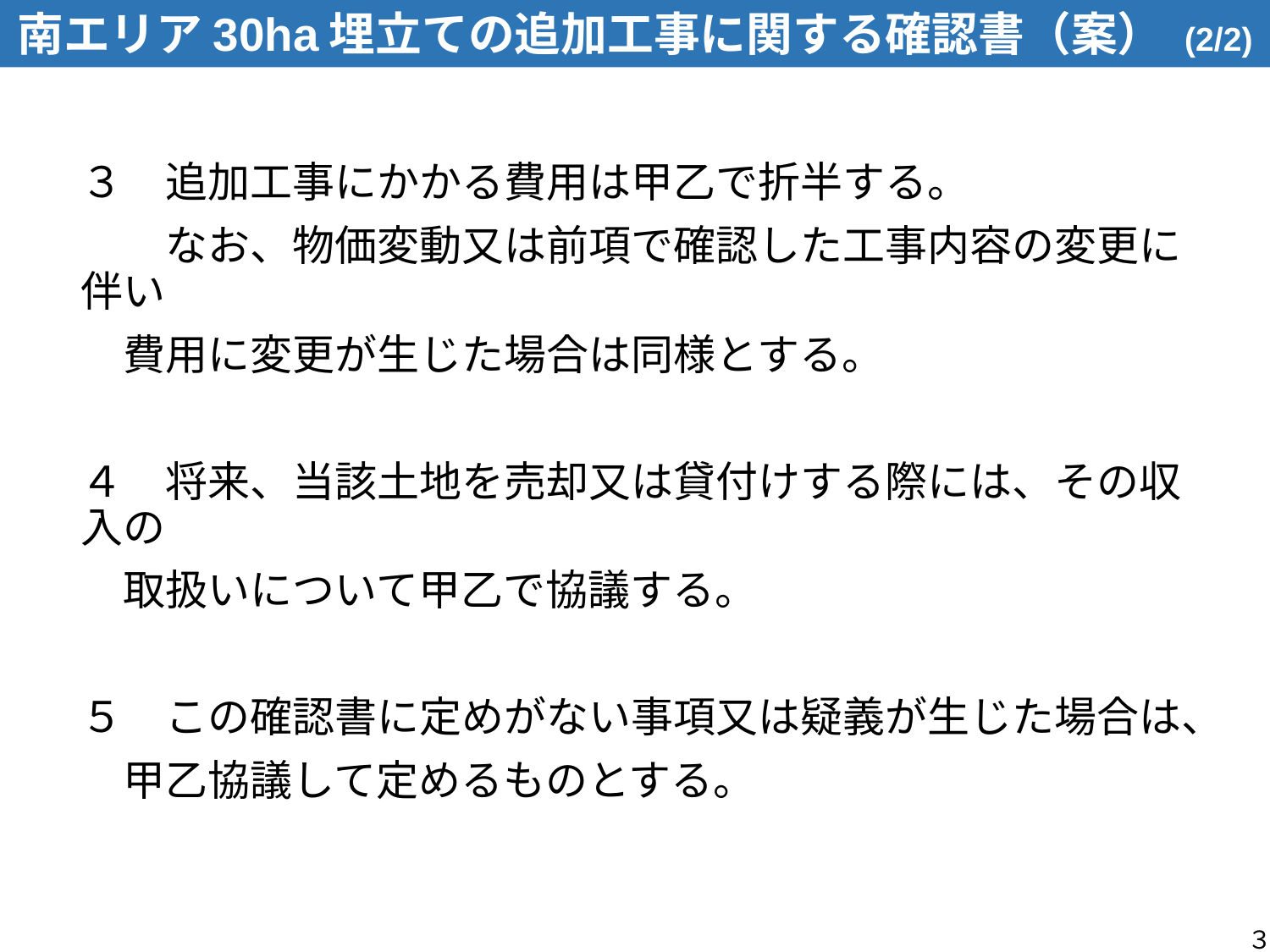

南エリア30ha埋立ての追加工事に関する確認書（案） (2/2)
３　追加工事にかかる費用は甲乙で折半する。
　　なお、物価変動又は前項で確認した工事内容の変更に伴い
　費用に変更が生じた場合は同様とする。

４　将来、当該土地を売却又は貸付けする際には、その収入の
　取扱いについて甲乙で協議する。

５　この確認書に定めがない事項又は疑義が生じた場合は、
　甲乙協議して定めるものとする。
３